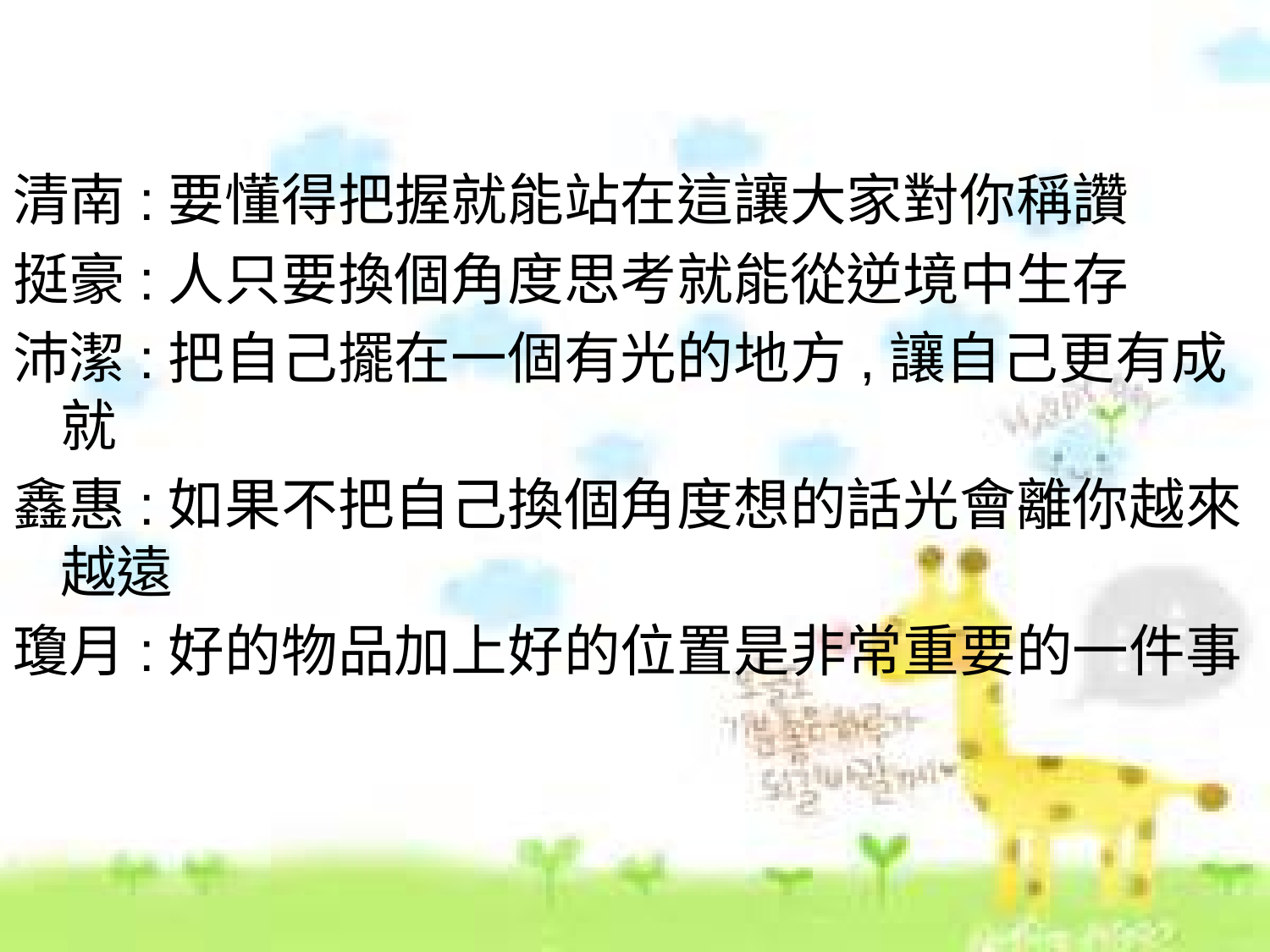

清南:要懂得把握就能站在這讓大家對你稱讚
挺豪:人只要換個角度思考就能從逆境中生存
沛潔:把自己擺在一個有光的地方,讓自己更有成就
鑫惠:如果不把自己換個角度想的話光會離你越來越遠
瓊月:好的物品加上好的位置是非常重要的一件事